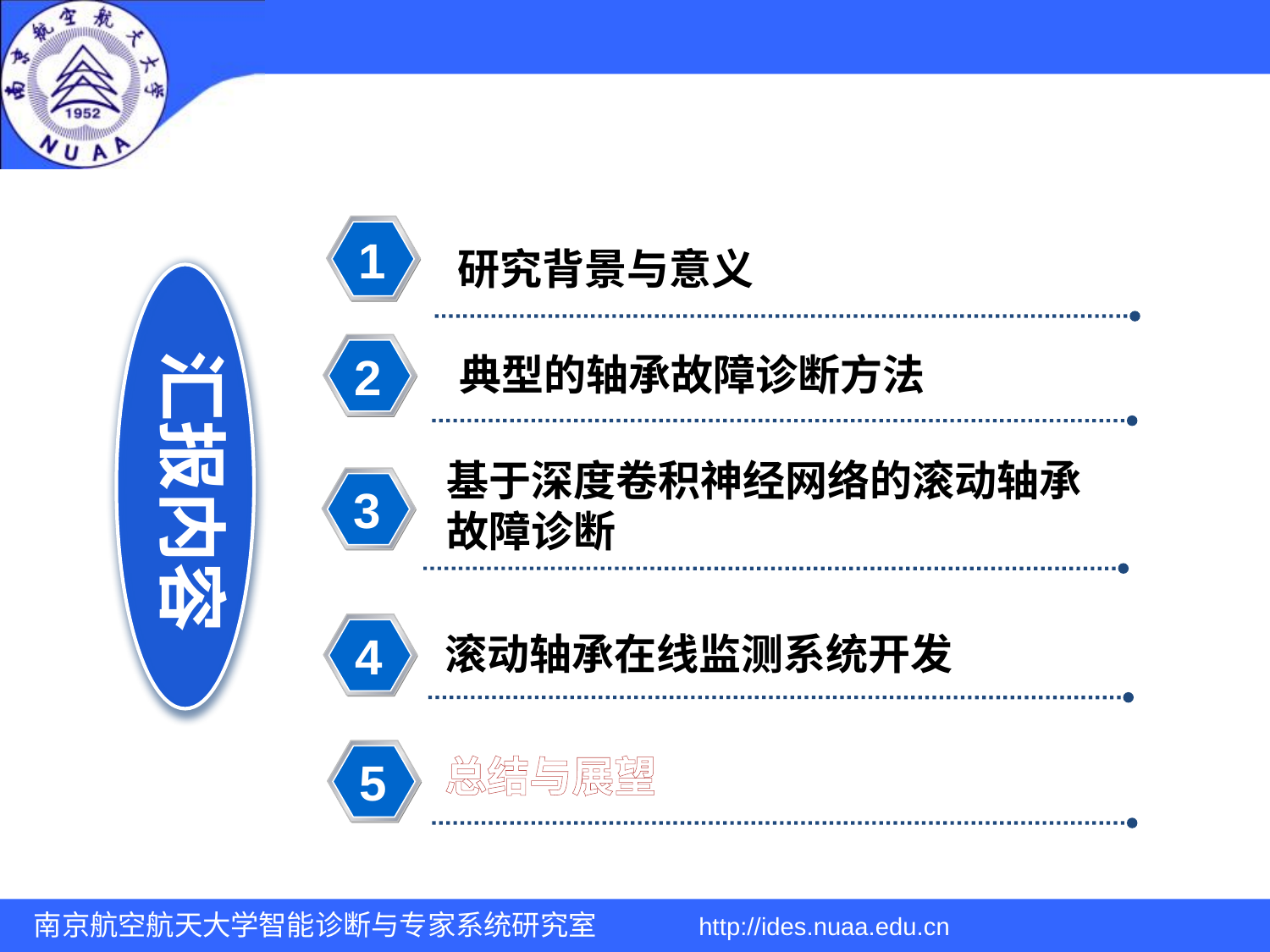

1
研究背景与意义

2
汇报内容
典型的轴承故障诊断方法

基于深度卷积神经网络的滚动轴承故障诊断

3

4
滚动轴承在线监测系统开发

5
总结与展望

南京航空航天大学智能诊断与专家系统研究室               http://ides.nuaa.edu.cn